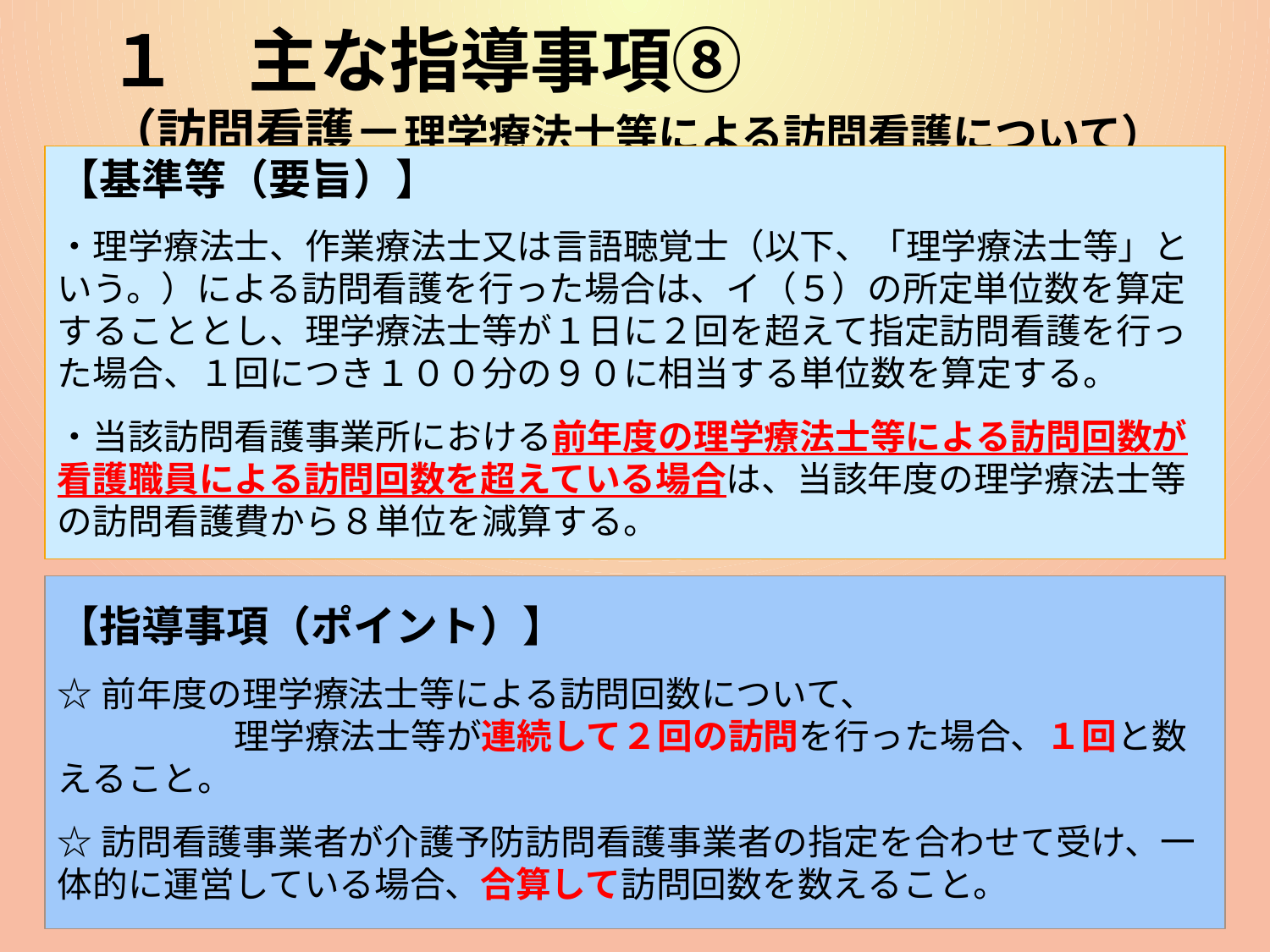

# １　主な指導事項⑧ （訪問看護－理学療法士等による訪問看護について）
【基準等（要旨）】
・理学療法士、作業療法士又は言語聴覚士（以下、「理学療法士等」という。）による訪問看護を行った場合は、イ（５）の所定単位数を算定することとし、理学療法士等が１日に２回を超えて指定訪問看護を行った場合、１回につき１００分の９０に相当する単位数を算定する。
・当該訪問看護事業所における前年度の理学療法士等による訪問回数が看護職員による訪問回数を超えている場合は、当該年度の理学療法士等の訪問看護費から８単位を減算する。

【指導事項（ポイント）】
☆前年度の理学療法士等による訪問回数について、　　　　　　　　　　　　　　理学療法士等が連続して２回の訪問を行った場合、１回と数えること。
☆訪問看護事業者が介護予防訪問看護事業者の指定を合わせて受け、一体的に運営している場合、合算して訪問回数を数えること。